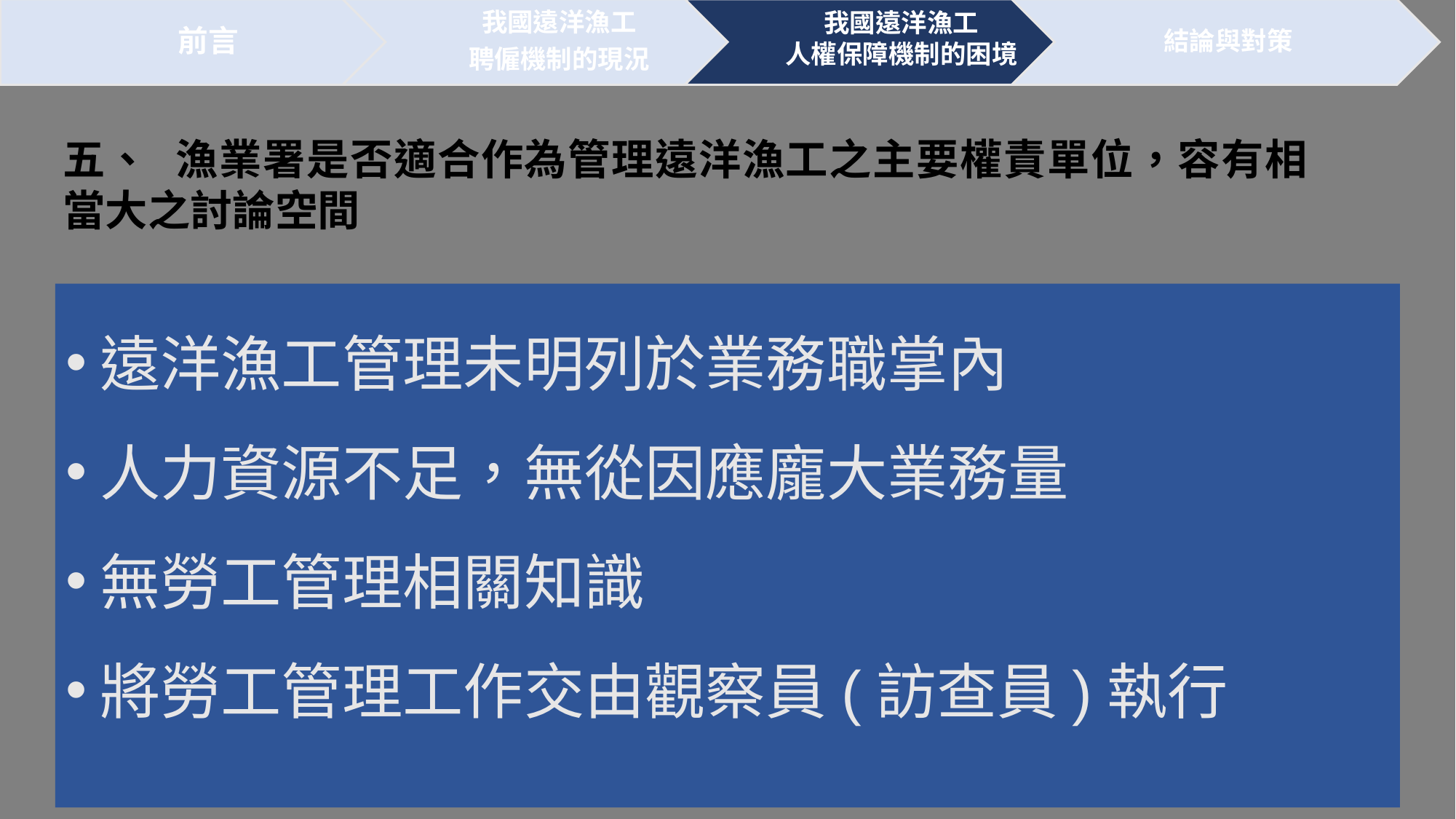

前言
我國遠洋漁工
聘僱機制的現況
我國遠洋漁工
人權保障機制的困境
結論與對策
五、	漁業署是否適合作為管理遠洋漁工之主要權責單位，容有相當大之討論空間
遠洋漁工管理未明列於業務職掌內
人力資源不足，無從因應龐大業務量
無勞工管理相關知識
將勞工管理工作交由觀察員(訪查員)執行